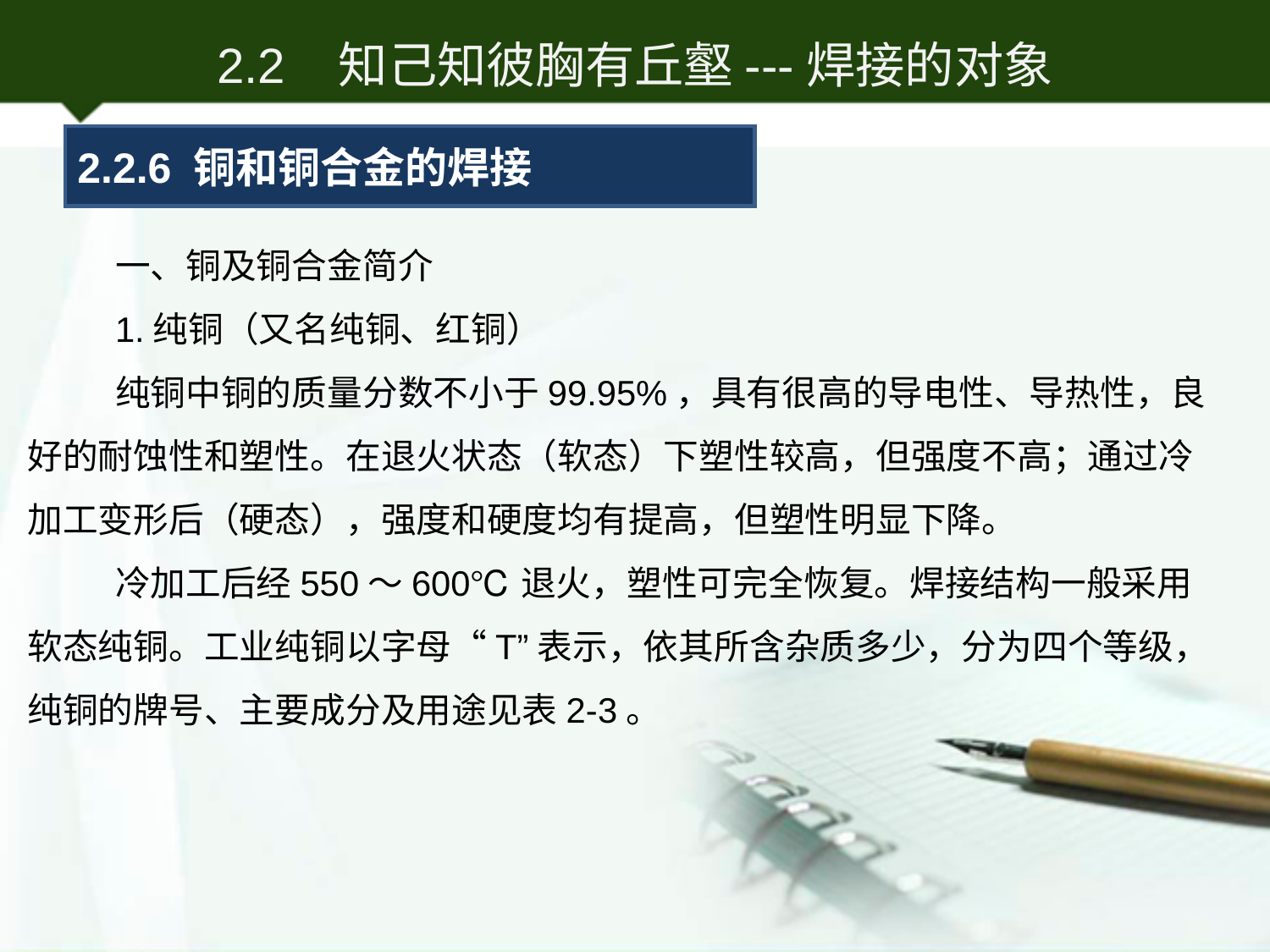

2.2   知己知彼胸有丘壑---焊接的对象
2.2.6 铜和铜合金的焊接
一、铜及铜合金简介
1.纯铜（又名纯铜、红铜）
纯铜中铜的质量分数不小于99.95%，具有很高的导电性、导热性，良好的耐蚀性和塑性。在退火状态（软态）下塑性较高，但强度不高；通过冷加工变形后（硬态），强度和硬度均有提高，但塑性明显下降。
冷加工后经550～600℃退火，塑性可完全恢复。焊接结构一般采用软态纯铜。工业纯铜以字母“T”表示，依其所含杂质多少，分为四个等级，纯铜的牌号、主要成分及用途见表2-3。